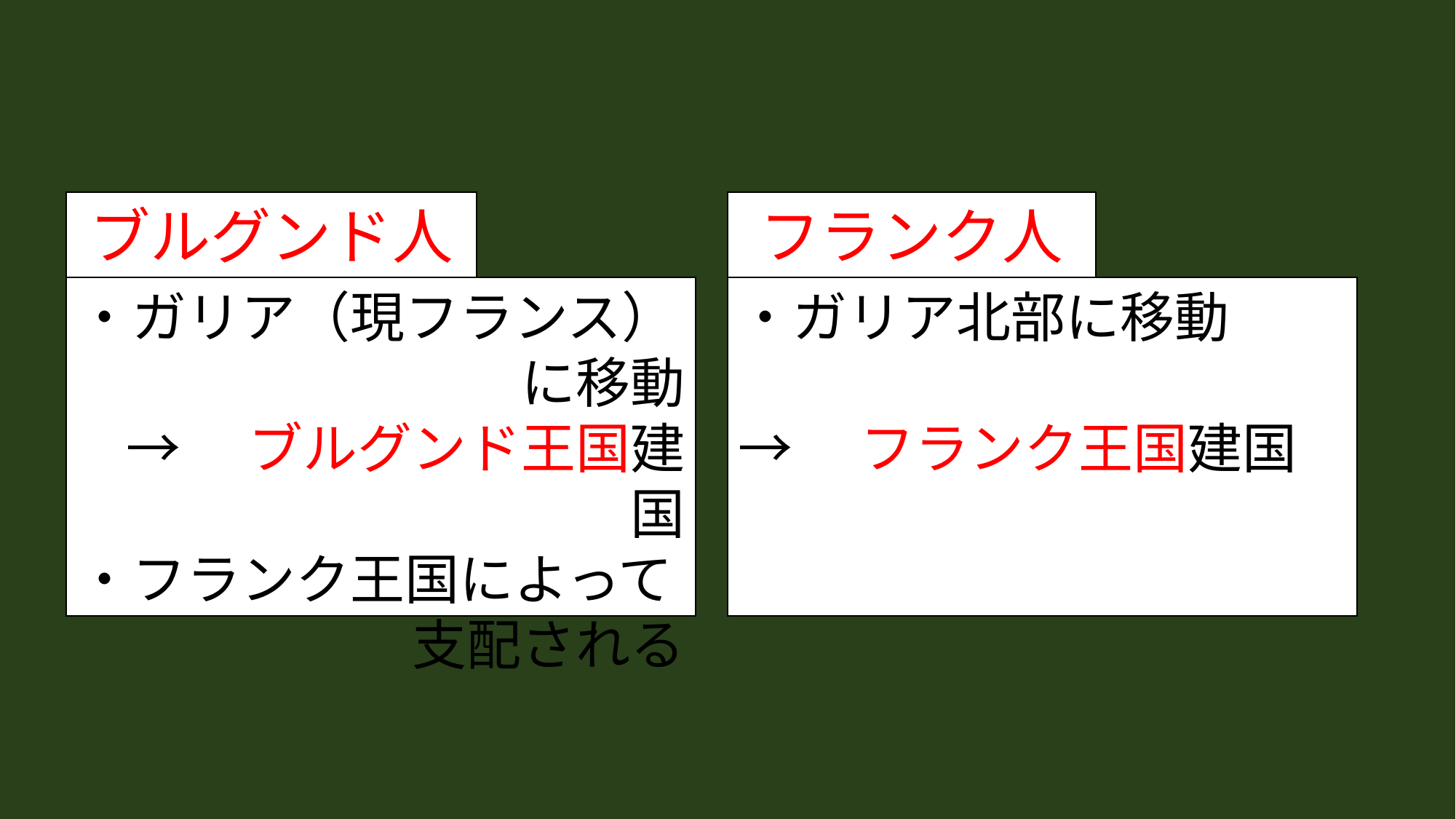

ブルグンド人
フランク人
・ガリア（現フランス）
に移動
→　ブルグンド王国建国
・フランク王国によって
支配される
・ガリア北部に移動

→　フランク王国建国